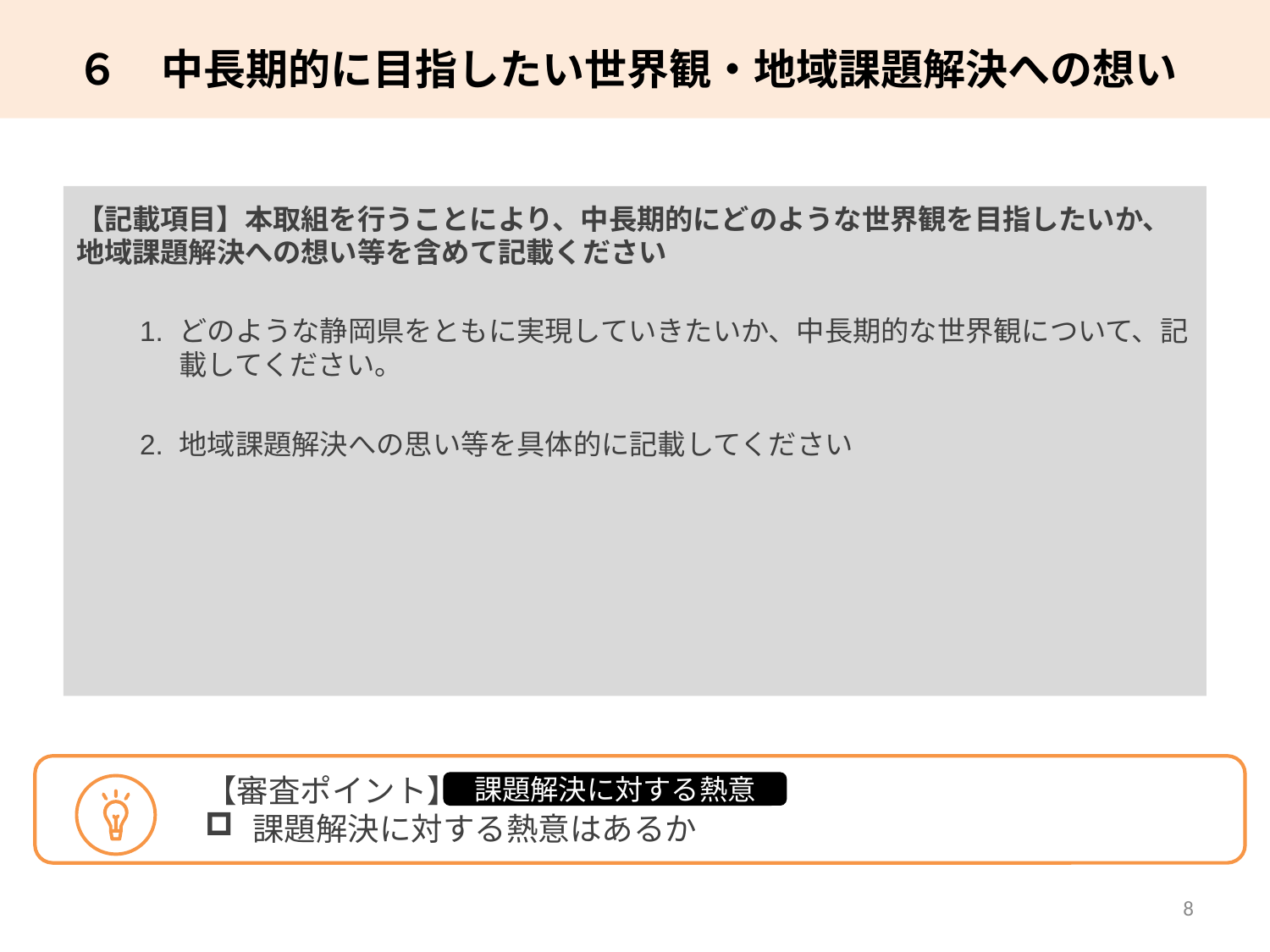

# ６　中長期的に目指したい世界観・地域課題解決への想い
【記載項目】本取組を行うことにより、中長期的にどのような世界観を目指したいか、地域課題解決への想い等を含めて記載ください

どのような静岡県をともに実現していきたいか、中長期的な世界観について、記載してください。

地域課題解決への思い等を具体的に記載してください
【審査ポイント】
課題解決に対する熱意はあるか

課題解決に対する熱意
8